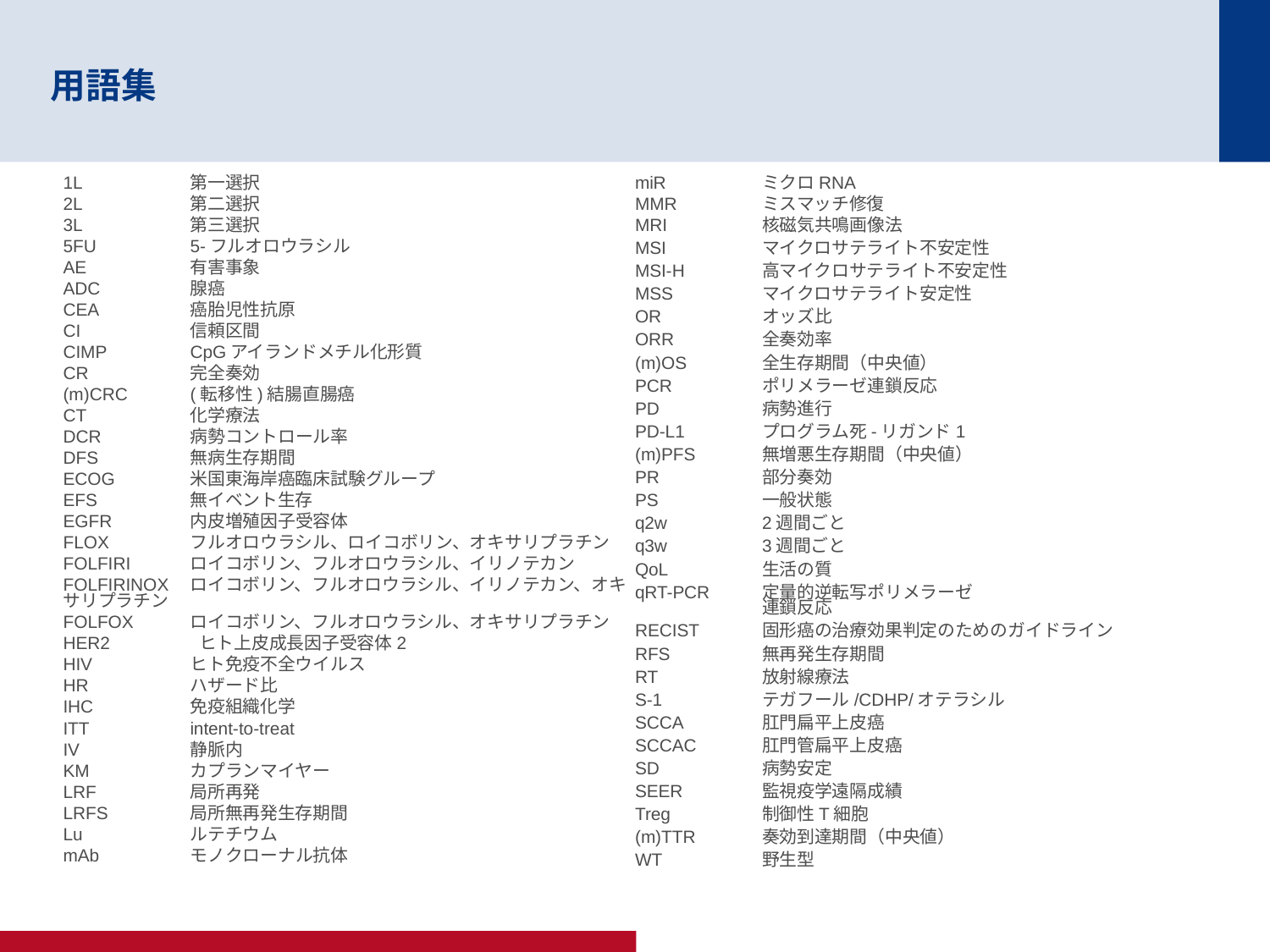

# 用語集
1L	第一選択
2L	第二選択
3L	第三選択
5FU	5-フルオロウラシル
AE	有害事象
ADC	腺癌
CEA	癌胎児性抗原
CI	信頼区間
CIMP	CpGアイランドメチル化形質
CR	完全奏効
(m)CRC	(転移性)結腸直腸癌
CT	化学療法
DCR	病勢コントロール率
DFS	無病生存期間
ECOG	米国東海岸癌臨床試験グループ
EFS	無イベント生存
EGFR	内皮増殖因子受容体
FLOX	フルオロウラシル、ロイコボリン、オキサリプラチン
FOLFIRI	ロイコボリン、フルオロウラシル、イリノテカン
FOLFIRINOX	ロイコボリン、フルオロウラシル、イリノテカン、オキサリプラチン
FOLFOX	ロイコボリン、フルオロウラシル、オキサリプラチン
HER2	 ヒト上皮成長因子受容体2
HIV	ヒト免疫不全ウイルス
HR	ハザード比
IHC	免疫組織化学
ITT	intent-to-treat
IV	静脈内
KM	カプランマイヤー
LRF	局所再発
LRFS	局所無再発生存期間
Lu	ルテチウム
mAb	モノクローナル抗体
miR	ミクロRNA
MMR	ミスマッチ修復
MRI	核磁気共鳴画像法
MSI	マイクロサテライト不安定性
MSI-H	高マイクロサテライト不安定性
MSS	マイクロサテライト安定性
OR	オッズ比
ORR	全奏効率
(m)OS	全生存期間（中央値）
PCR	ポリメラーゼ連鎖反応
PD	病勢進行
PD-L1	プログラム死-リガンド1
(m)PFS	無増悪生存期間（中央値）
PR	部分奏効
PS	一般状態
q2w 	2週間ごと
q3w	3週間ごと
QoL	生活の質
qRT-PCR	定量的逆転写ポリメラーゼ
	連鎖反応
RECIST	固形癌の治療効果判定のためのガイドライン
RFS	無再発生存期間
RT	放射線療法
S-1	テガフール/CDHP/オテラシル
SCCA	肛門扁平上皮癌
SCCAC	肛門管扁平上皮癌
SD	病勢安定
SEER	監視疫学遠隔成績
Treg	制御性T細胞
(m)TTR	奏効到達期間（中央値）
WT	野生型